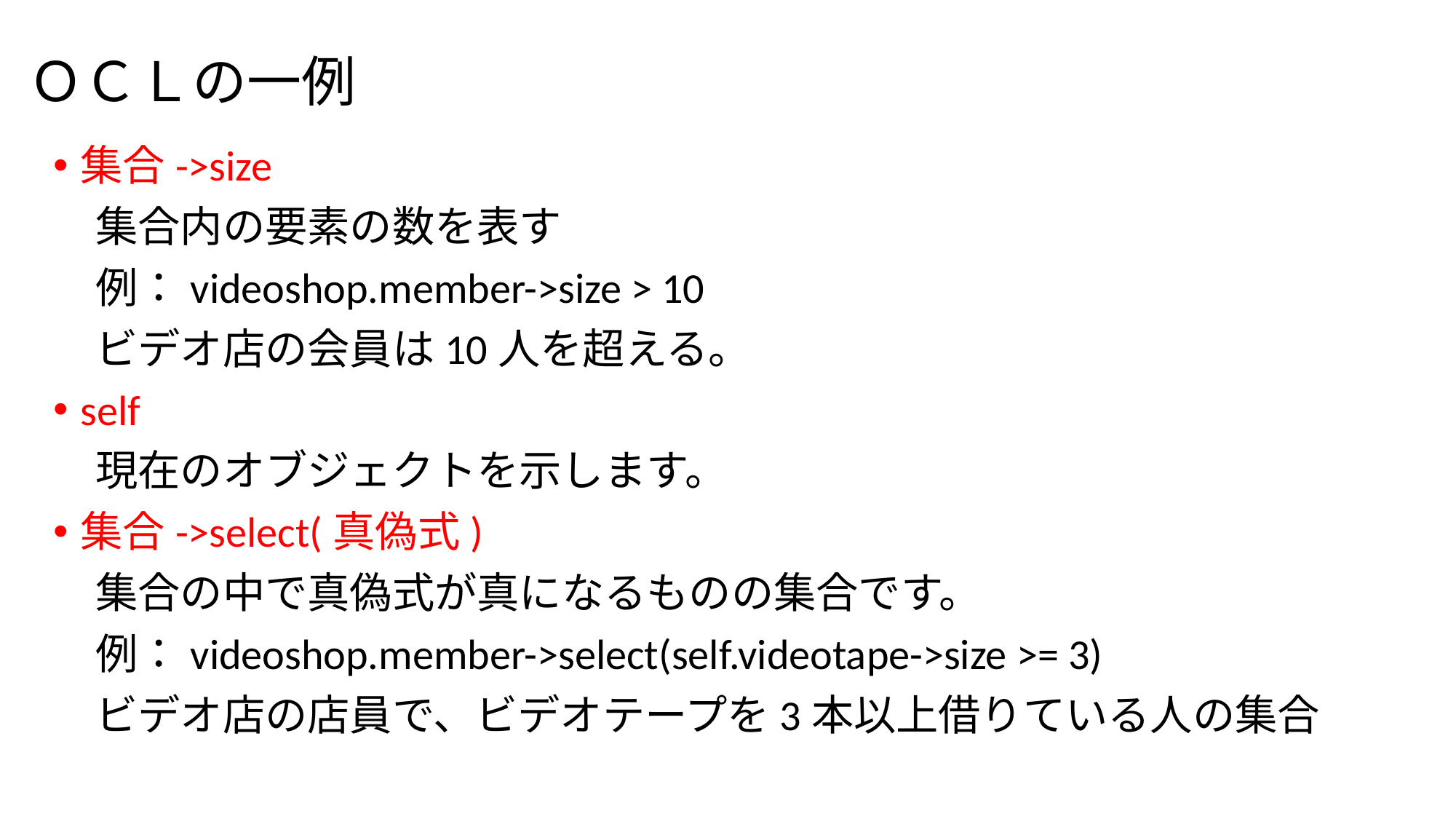

# ＯＣＬの一例
集合->size
　集合内の要素の数を表す
　例：videoshop.member->size > 10
　ビデオ店の会員は10人を超える。
self
　現在のオブジェクトを示します。
集合->select(真偽式)
　集合の中で真偽式が真になるものの集合です。
　例：videoshop.member->select(self.videotape->size >= 3)
　ビデオ店の店員で、ビデオテープを3本以上借りている人の集合